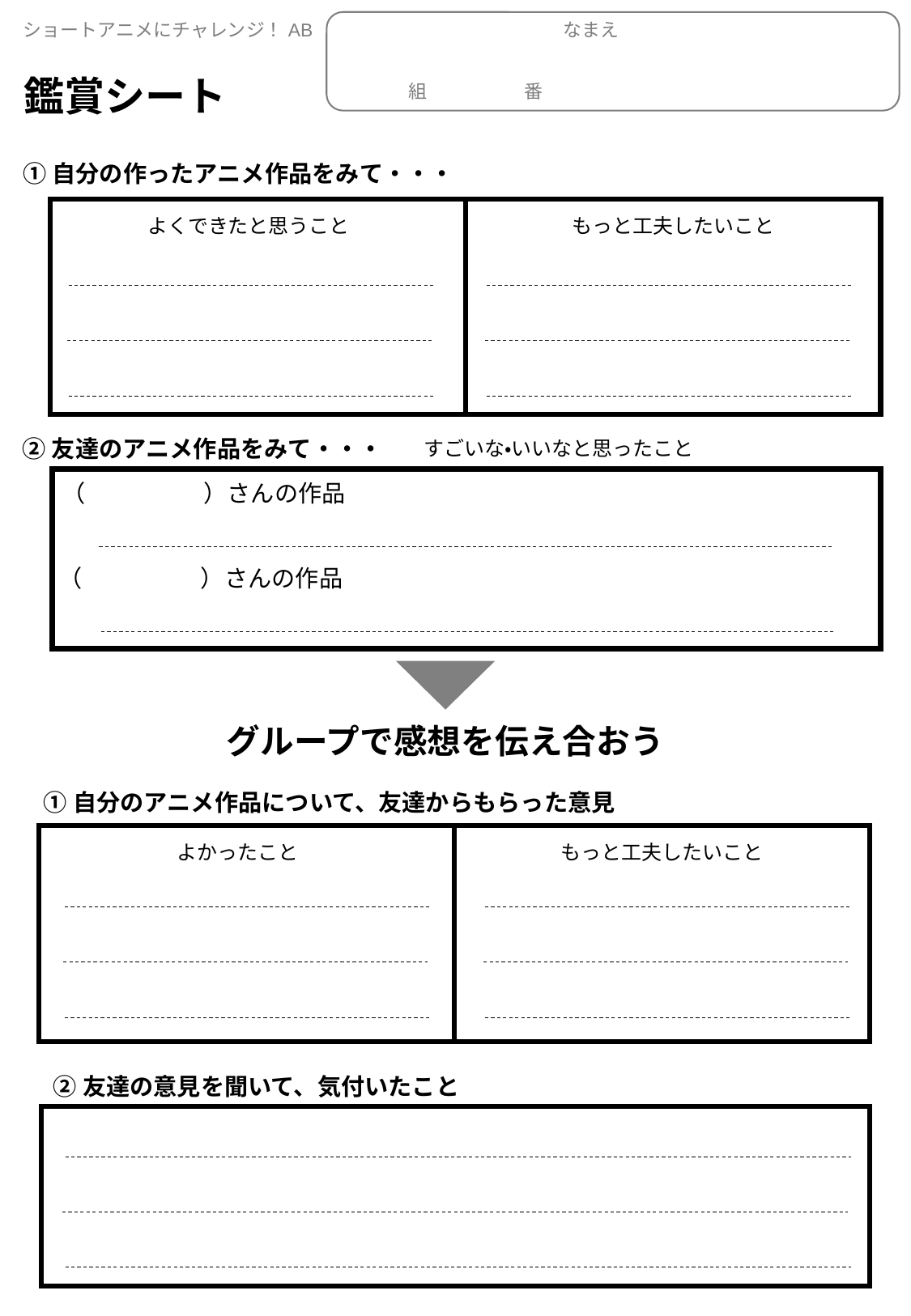

ショートアニメにチャレンジ！AB

なまえ
鑑賞シート
組
番
①自分の作ったアニメ作品をみて・・・

よくできたと思うこと
もっと工夫したいこと
②友達のアニメ作品をみて・・・
すごいな・いいなと思ったこと

（　　　　　）さんの作品
（　　　　　）さんの作品

グループで感想を伝え合おう
①自分のアニメ作品について、友達からもらった意見

よかったこと
もっと工夫したいこと
②友達の意見を聞いて、気付いたこと